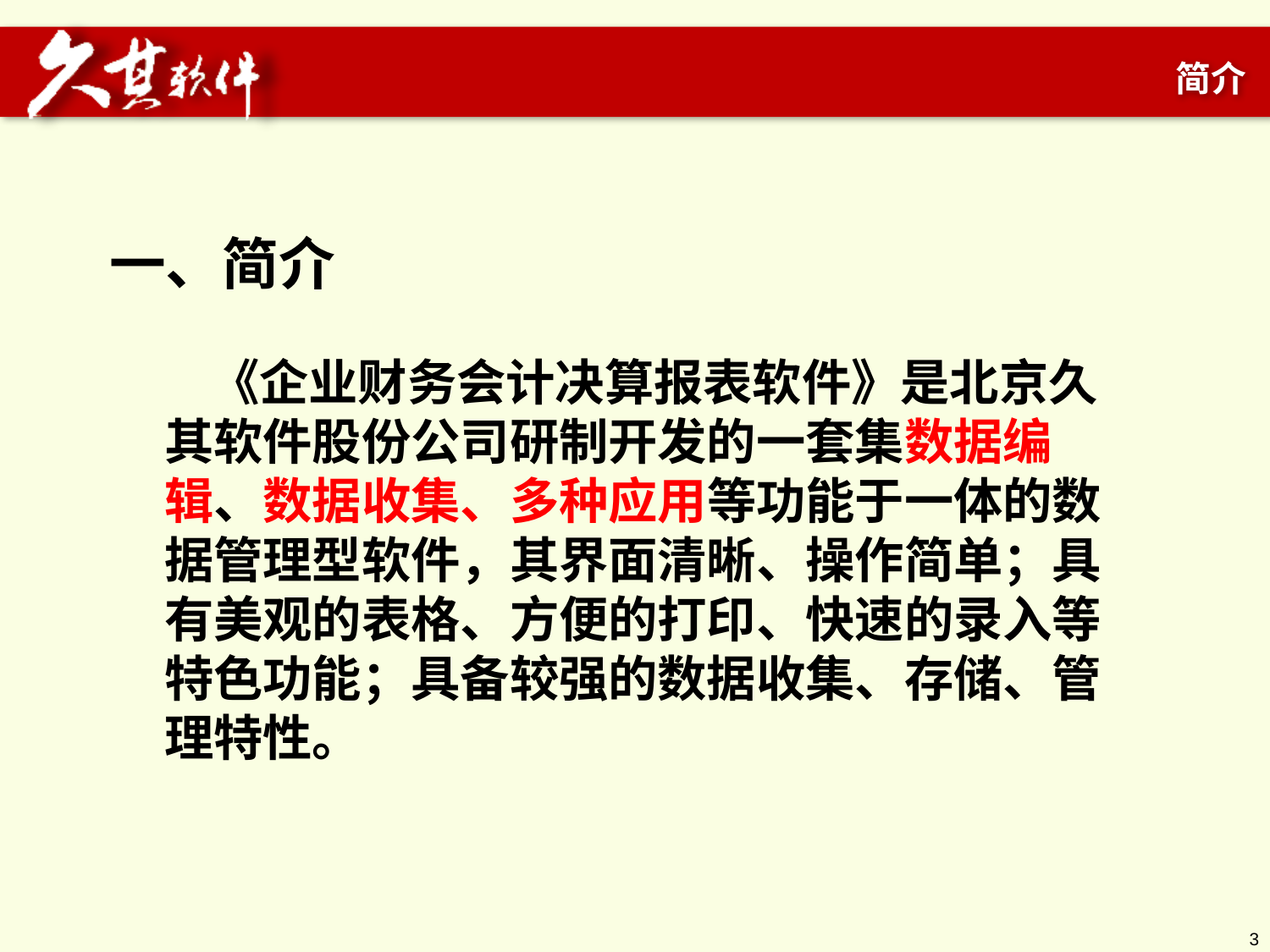

# 简介

一、简介
   《企业财务会计决算报表软件》是北京久其软件股份公司研制开发的一套集数据编辑、数据收集、多种应用等功能于一体的数据管理型软件，其界面清晰、操作简单；具有美观的表格、方便的打印、快速的录入等特色功能；具备较强的数据收集、存储、管理特性。

3